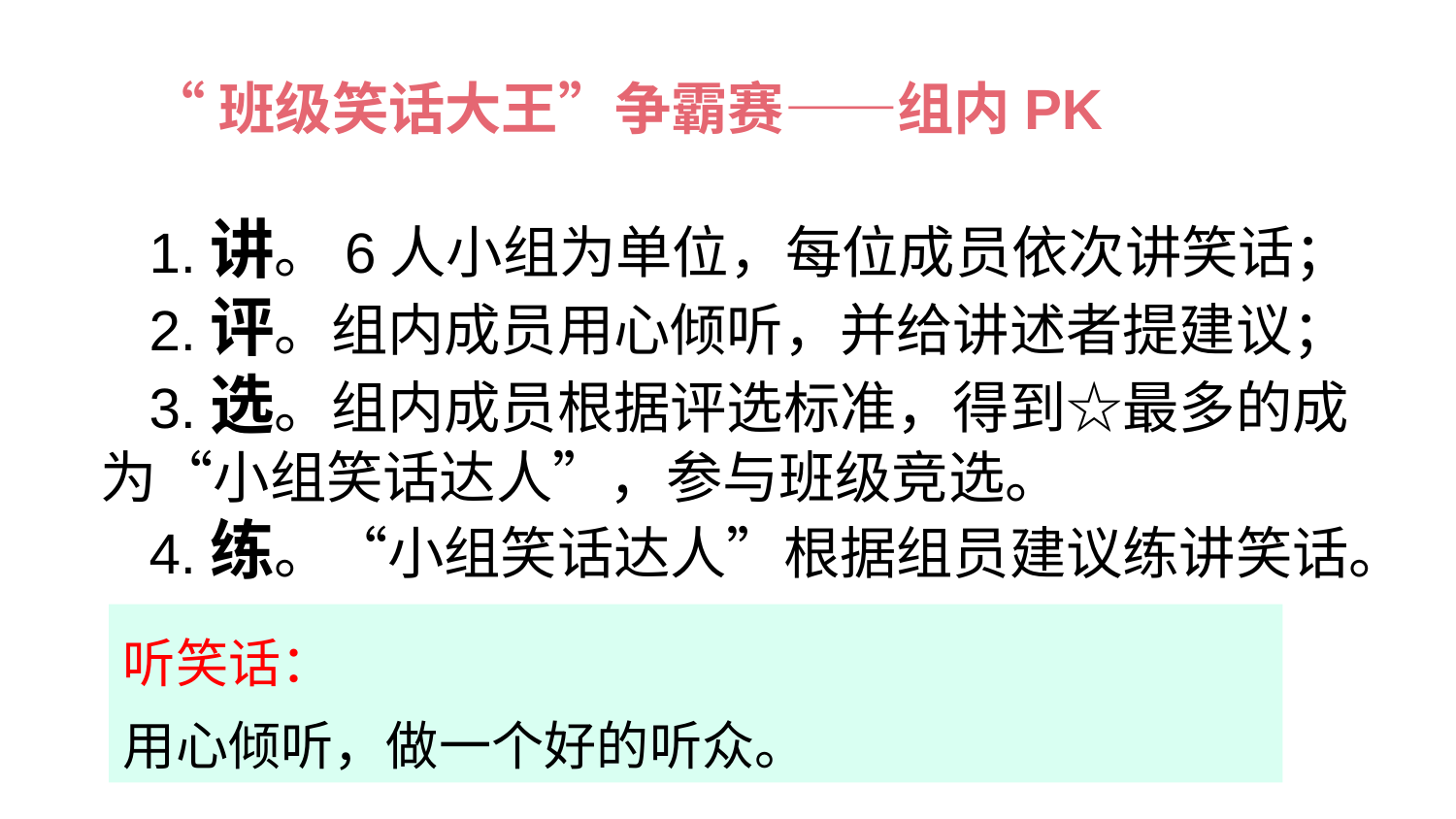

“班级笑话大王”争霸赛——组内PK

1.讲。6人小组为单位，每位成员依次讲笑话；
2.评。组内成员用心倾听，并给讲述者提建议；
3.选。组内成员根据评选标准，得到☆最多的成为“小组笑话达人”，参与班级竞选。
4.练。“小组笑话达人”根据组员建议练讲笑话。
听笑话：
用心倾听，做一个好的听众。